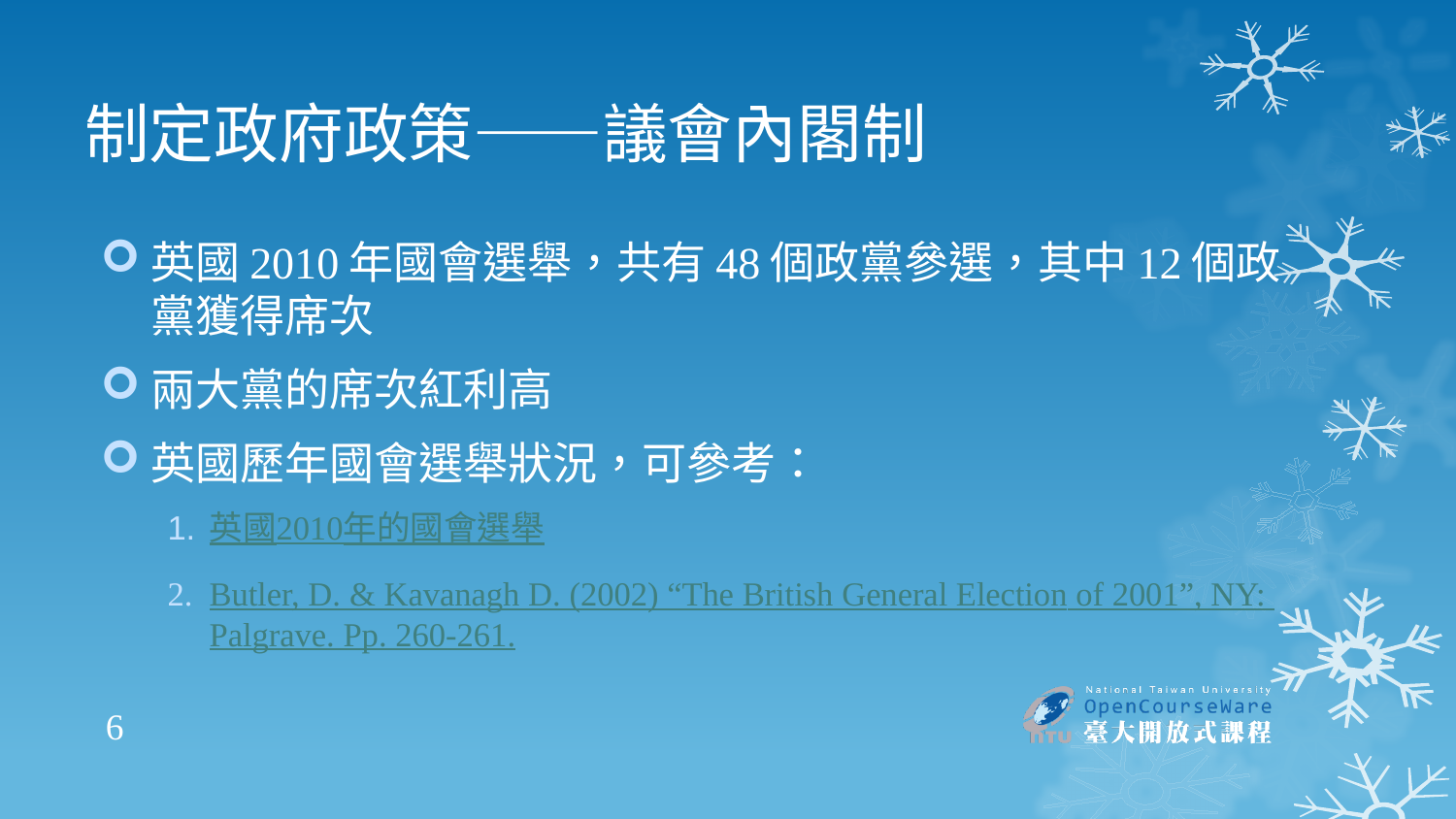

# 制定政府政策——議會內閣制
英國2010年國會選舉，共有48個政黨參選，其中12個政黨獲得席次
兩大黨的席次紅利高
英國歷年國會選舉狀況，可參考：
英國2010年的國會選舉
Butler, D. & Kavanagh D. (2002) “The British General Election of 2001”, NY: Palgrave. Pp. 260-261.
6